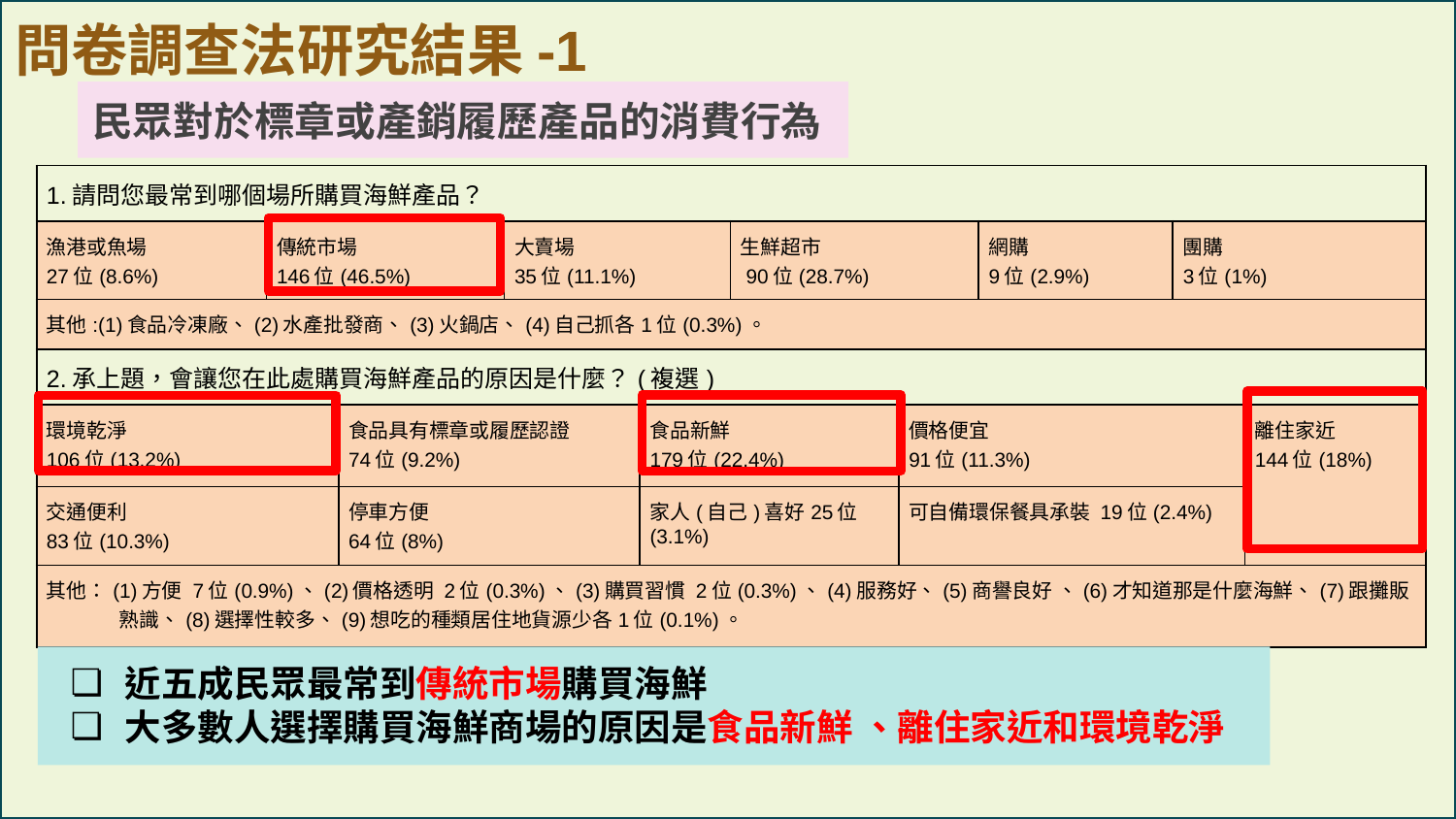

問卷調查法研究結果-1
# 民眾對於標章或產銷履歷產品的消費行為
| 1.請問您最常到哪個場所購買海鮮產品？ |  |  |  |  |  |  |  |  |  |
| --- | --- | --- | --- | --- | --- | --- | --- | --- | --- |
| 漁港或魚場 27位(8.6%) | 傳統市場 146位(46.5%) |  | 大賣場 35位(11.1%) |  | 生鮮超市 90位(28.7%) |  | 網購 9位(2.9%) | 團購 3位(1%) |  |
| 其他:(1)食品冷凍廠、(2)水產批發商、(3)火鍋店、(4)自己抓各1位(0.3%)。 |  |  |  |  |  |  |  |  |  |
| 2.承上題，會讓您在此處購買海鮮產品的原因是什麼？(複選) |  |  |  |  |  |  |  |  |  |
| 環境乾淨 106位(13.2%) |  | 食品具有標章或履歷認證 74位(9.2%) |  | 食品新鮮 179位(22.4%) |  | 價格便宜 91位(11.3%) |  |  | 離住家近 144位(18%) |
| 交通便利 83位(10.3%) |  | 停車方便 64位(8%) |  | 家人(自己)喜好25位(3.1%) |  | 可自備環保餐具承裝 19位(2.4%) |  |  |  |
| 其他：(1)方便 7位(0.9%)、(2)價格透明 2位(0.3%)、(3)購買習慣 2位(0.3%)、(4)服務好、(5)商譽良好 、(6)才知道那是什麼海鮮、(7)跟攤販熟識、(8)選擇性較多、(9)想吃的種類居住地貨源少各1位(0.1%)。 |  |  |  |  |  |  |  |  |  |

近五成民眾最常到傳統市場購買海鮮
大多數人選擇購買海鮮商場的原因是食品新鮮 、離住家近和環境乾淨